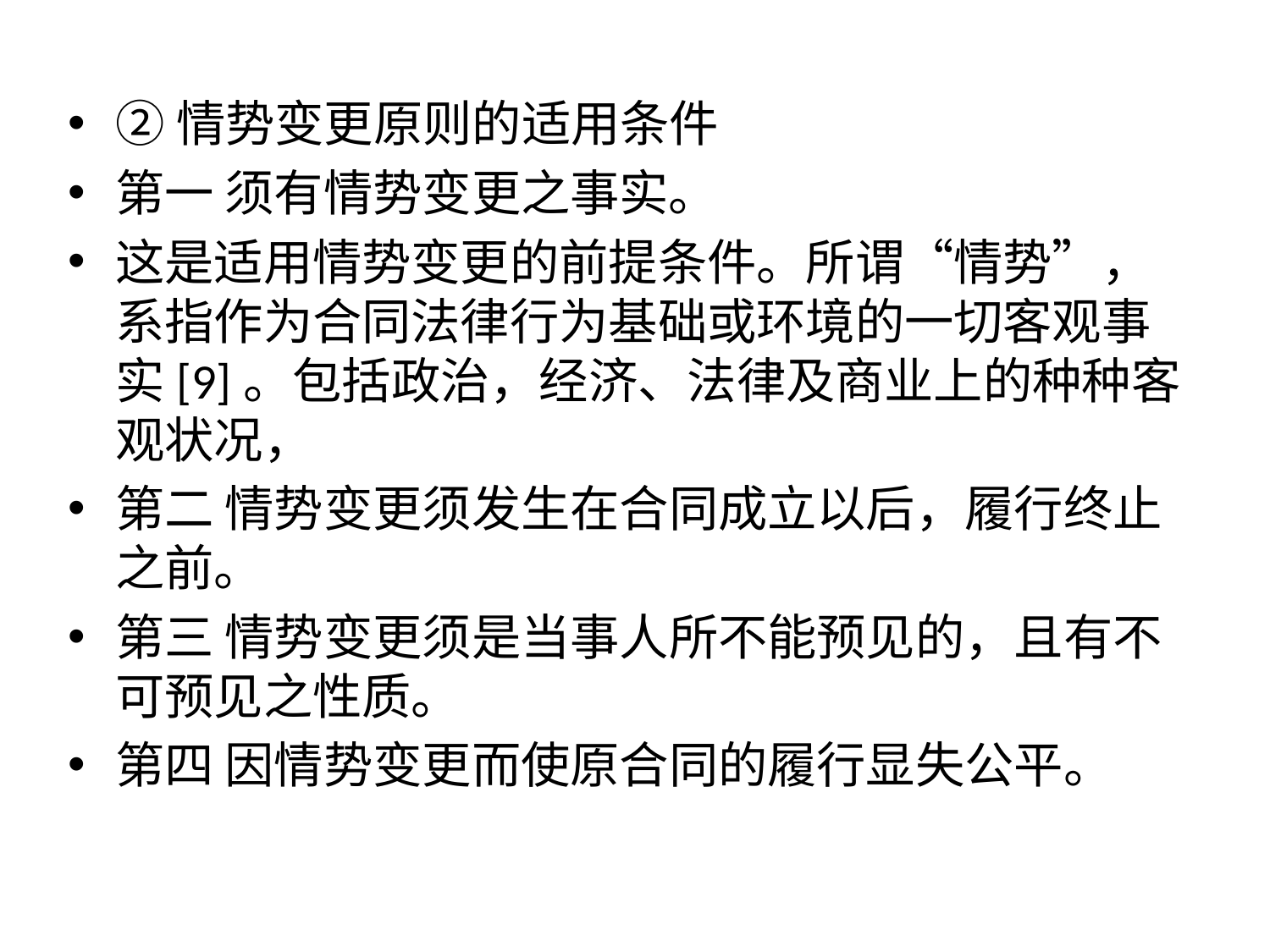

②情势变更原则的适用条件
第一 须有情势变更之事实。
这是适用情势变更的前提条件。所谓“情势”，系指作为合同法律行为基础或环境的一切客观事实[9]。包括政治，经济、法律及商业上的种种客观状况，
第二 情势变更须发生在合同成立以后，履行终止之前。
第三 情势变更须是当事人所不能预见的，且有不可预见之性质。
第四 因情势变更而使原合同的履行显失公平。